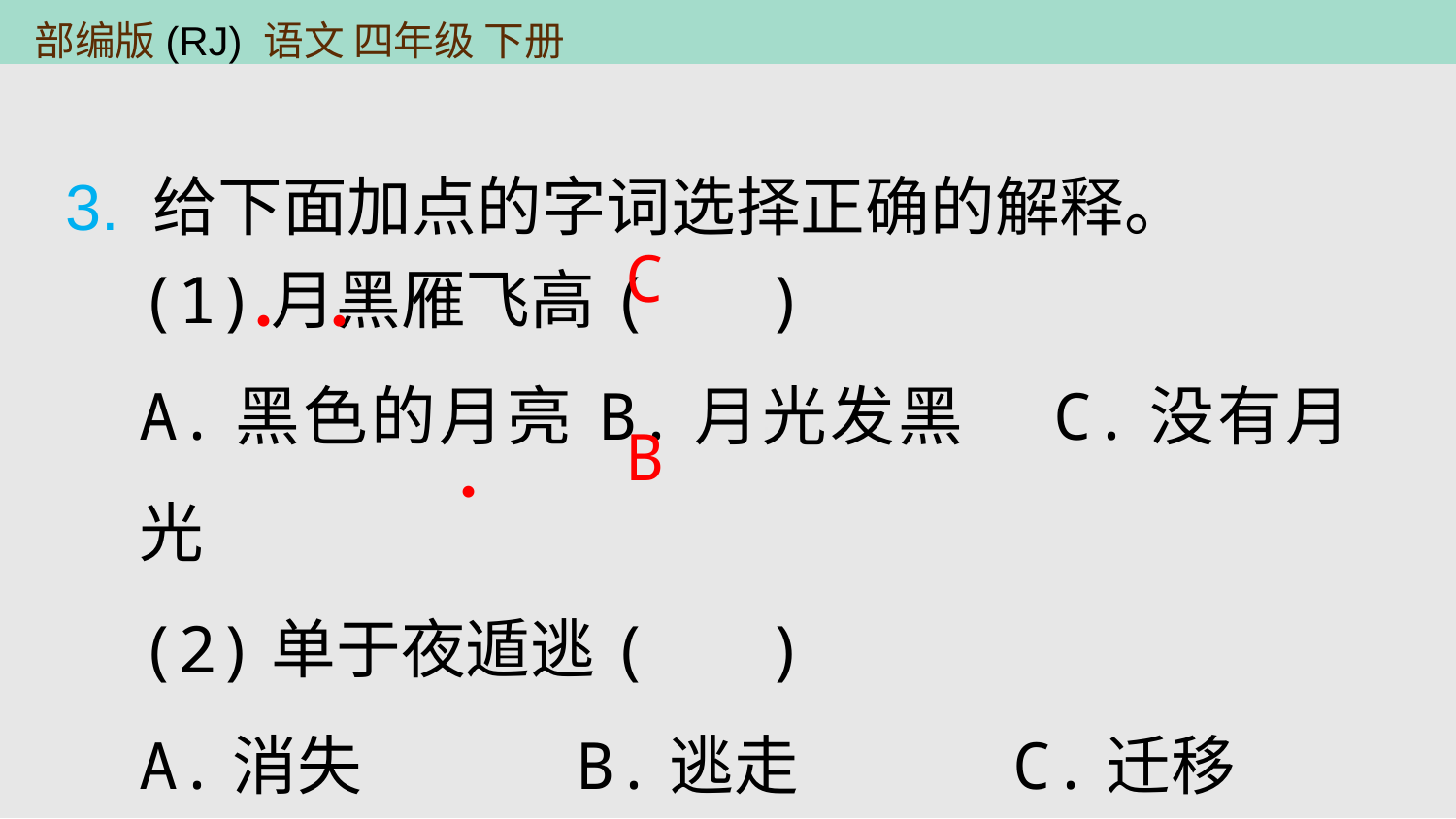

3. 给下面加点的字词选择正确的解释。
(1)月黑雁飞高(   )
A.黑色的月亮	B.月光发黑	C.没有月光
(2)单于夜遁逃(   )
A.消失		B.逃走		C.迁移
C
·   ·
B
·